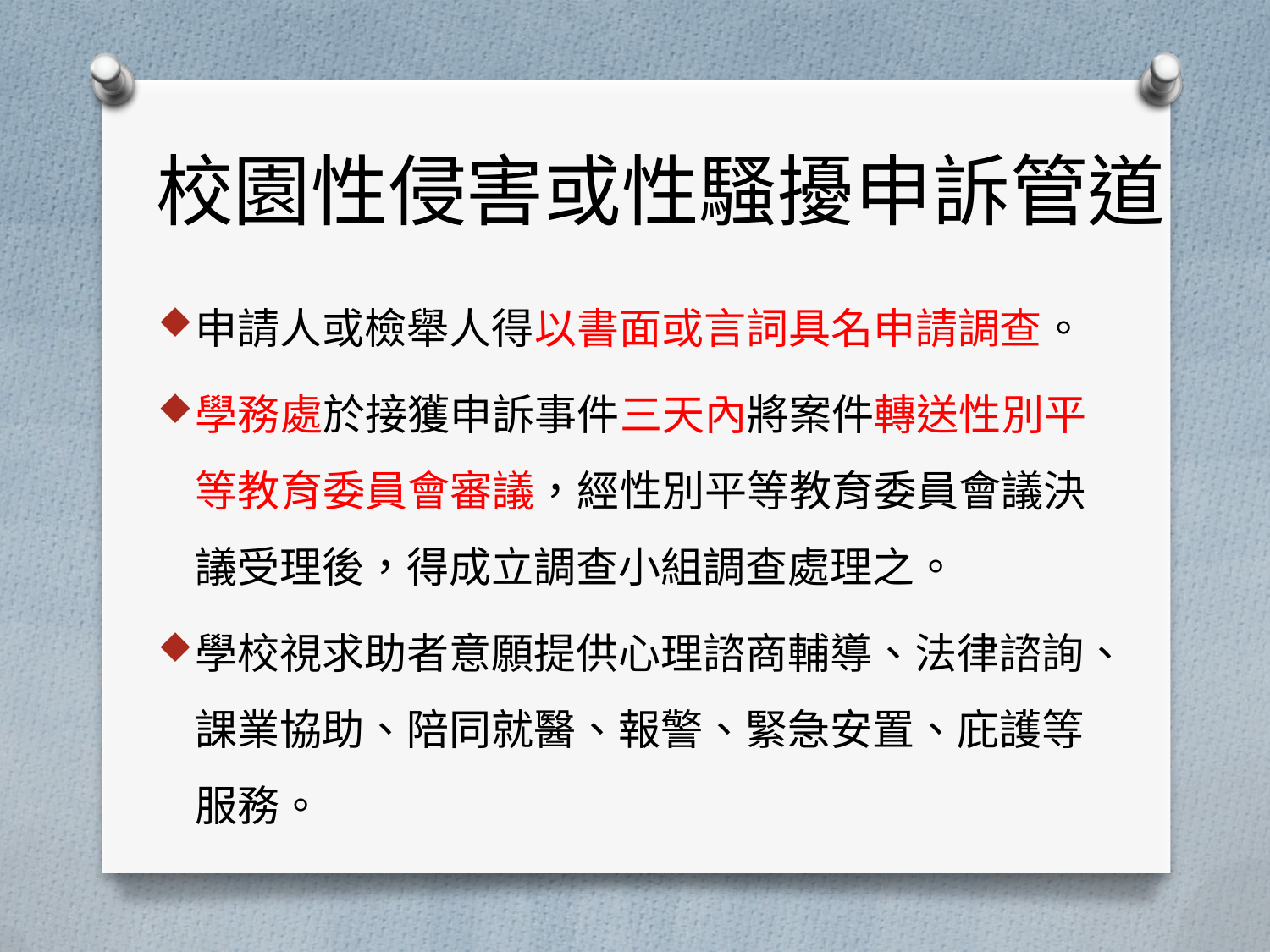

# 校園性侵害或性騷擾申訴管道
申請人或檢舉人得以書面或言詞具名申請調查。
學務處於接獲申訴事件三天內將案件轉送性別平 等教育委員會審議，經性別平等教育委員會議決 議受理後，得成立調查小組調查處理之。
學校視求助者意願提供心理諮商輔導、法律諮詢、 課業協助、陪同就醫、報警、緊急安置、庇護等 服務。